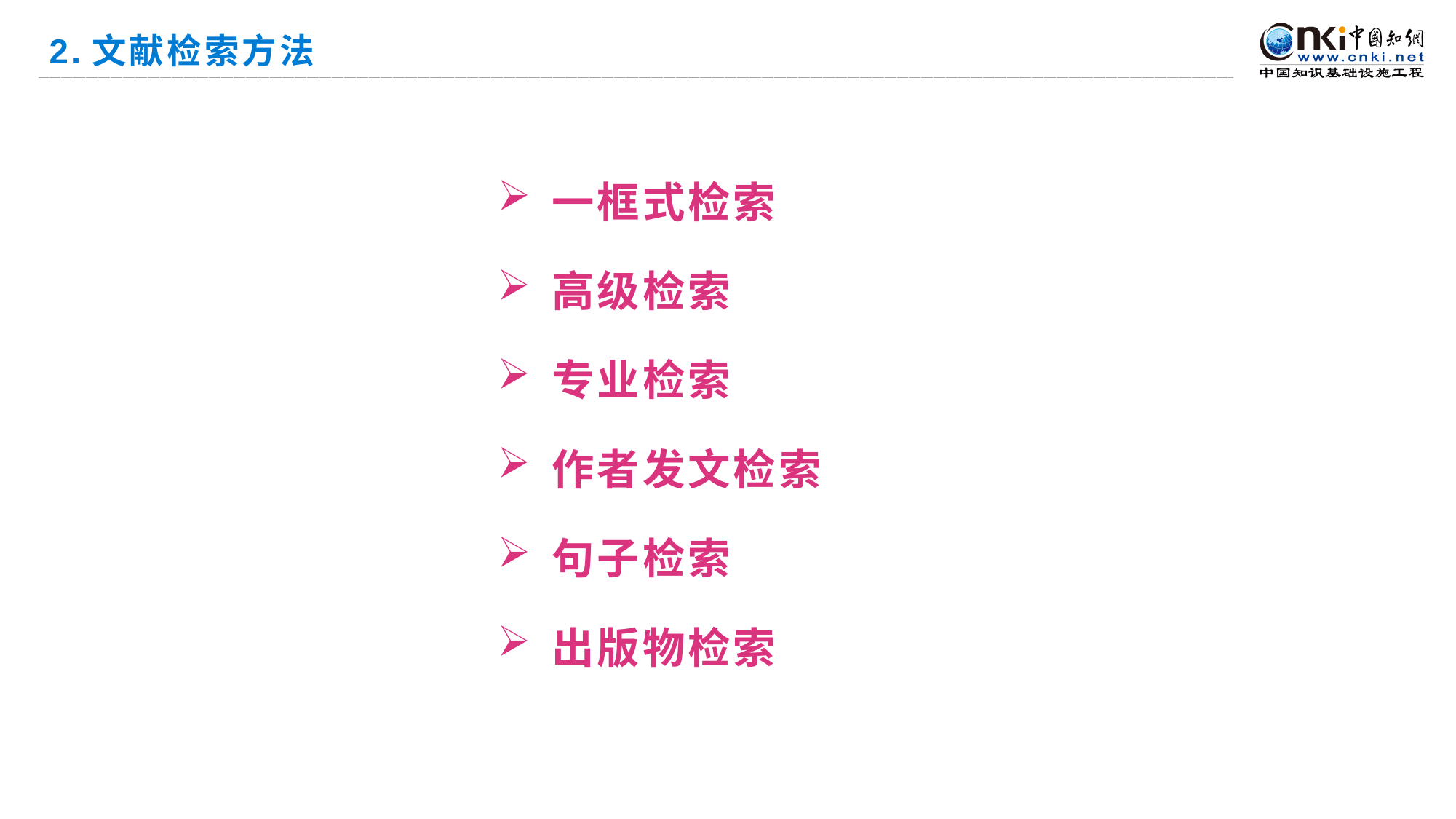

# 2.文献检索方法
一框式检索
高级检索
专业检索
作者发文检索
句子检索
出版物检索